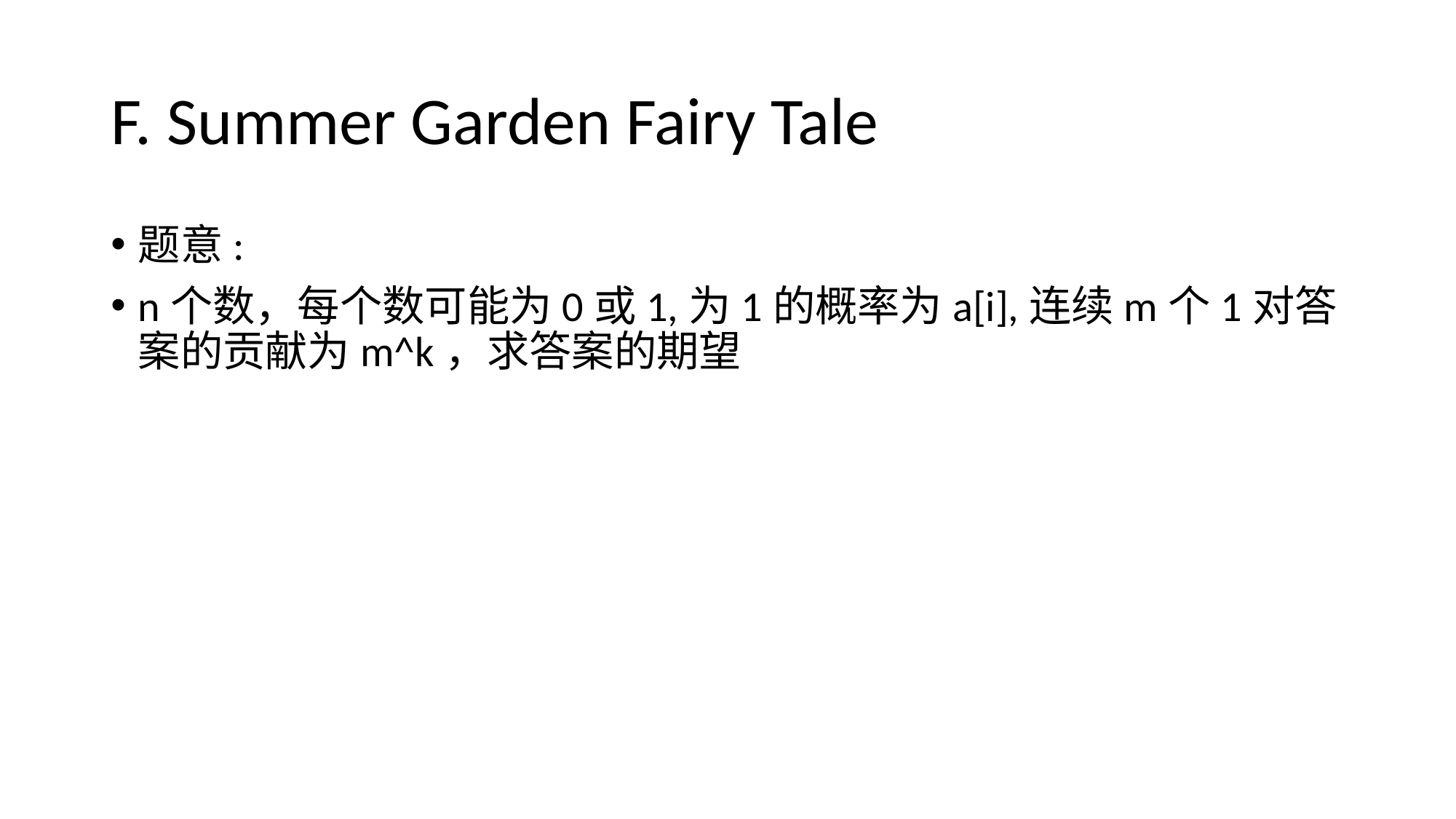

# F. Summer Garden Fairy Tale
题意:
n个数，每个数可能为0或1,为1的概率为a[i],连续m个1对答案的贡献为m^k，求答案的期望